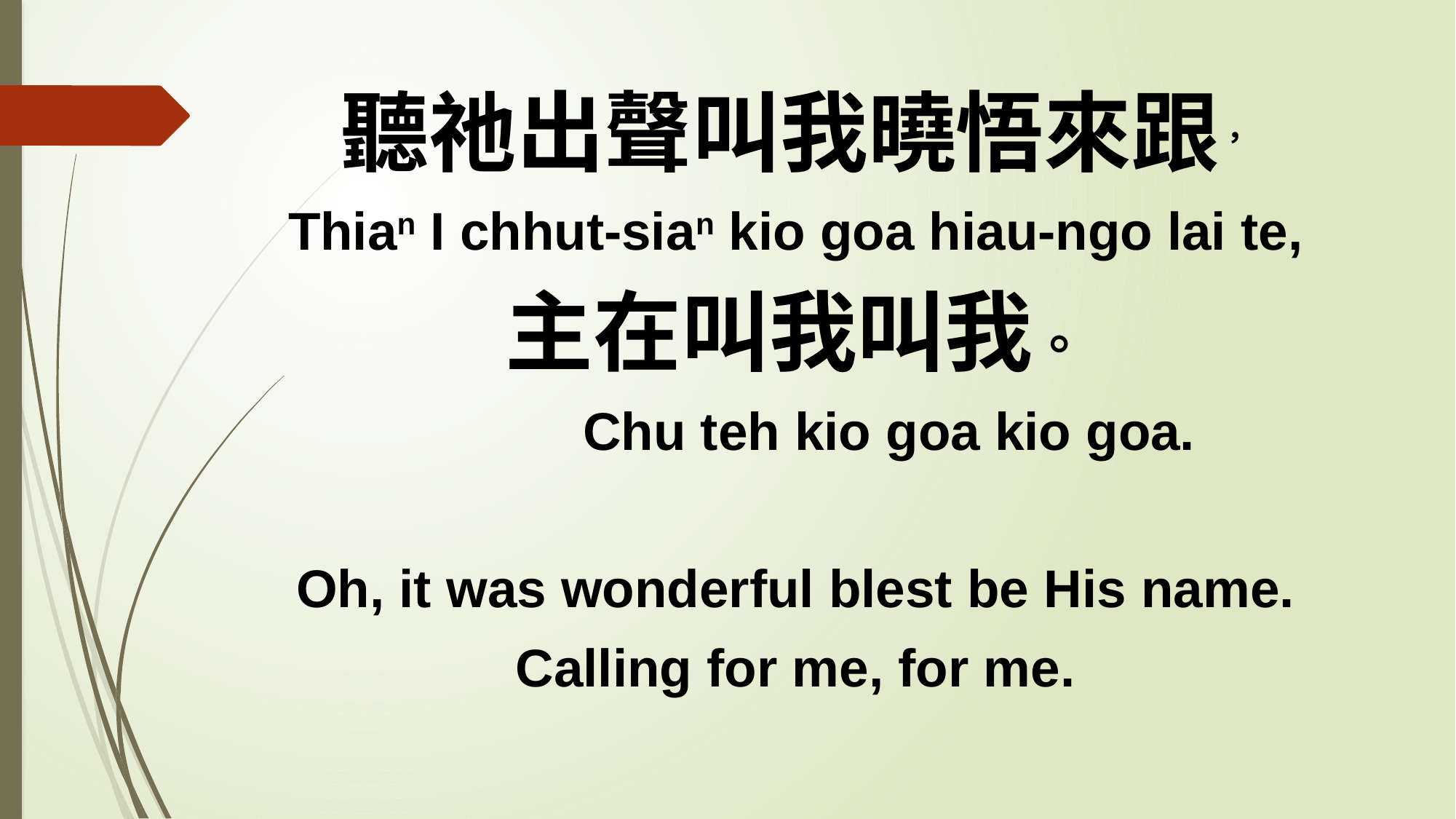

聽祂出聲叫我曉悟來跟，
Thian I chhut-sian kio goa hiau-ngo lai te,
主在叫我叫我。
                        Chu teh kio goa kio goa.

Oh, it was wonderful blest be His name.
Calling for me, for me.